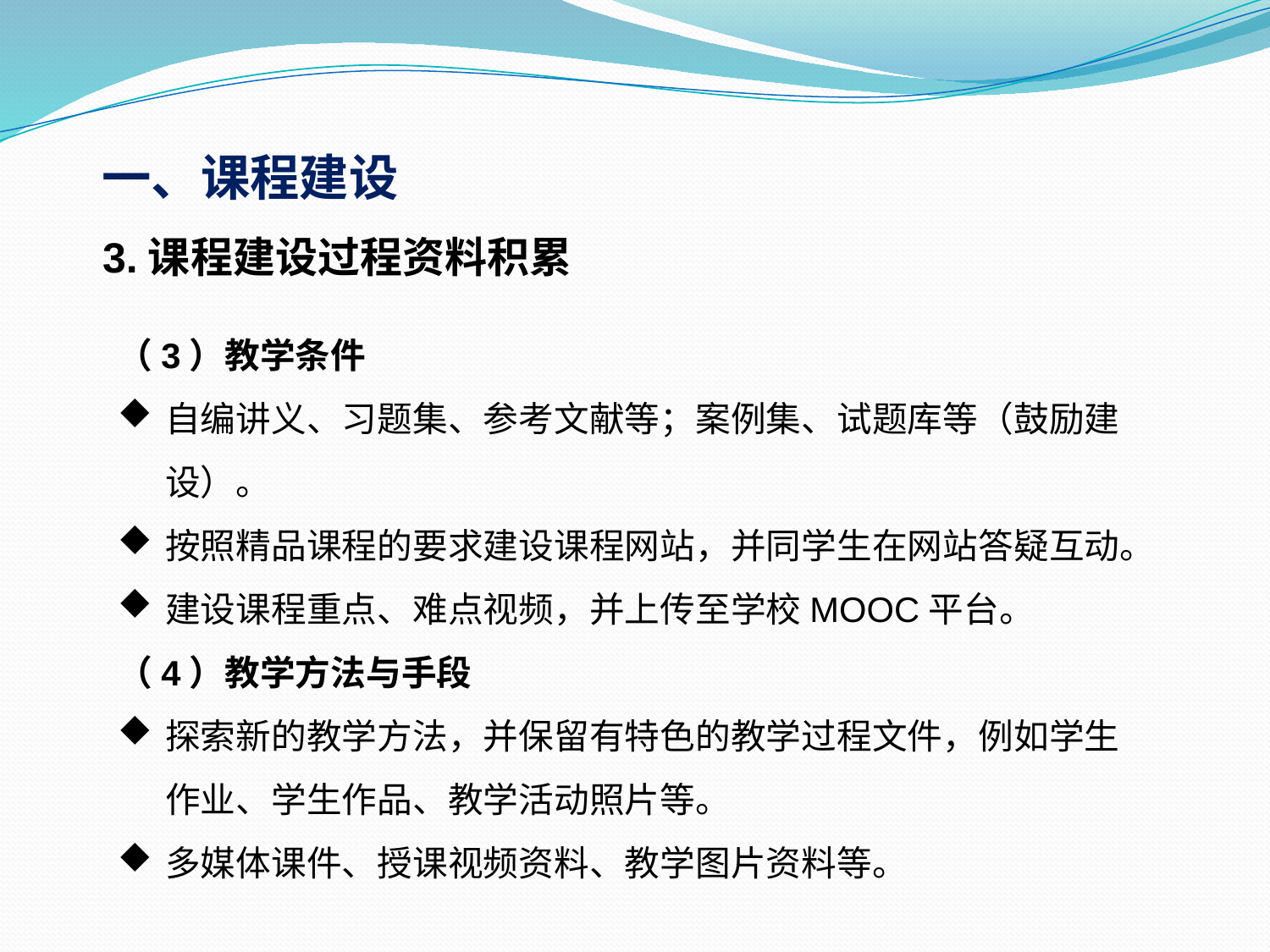

一、课程建设
3.课程建设过程资料积累
（3）教学条件
自编讲义、习题集、参考文献等；案例集、试题库等（鼓励建设）。
按照精品课程的要求建设课程网站，并同学生在网站答疑互动。
建设课程重点、难点视频，并上传至学校MOOC平台。
（4）教学方法与手段
探索新的教学方法，并保留有特色的教学过程文件，例如学生作业、学生作品、教学活动照片等。
多媒体课件、授课视频资料、教学图片资料等。